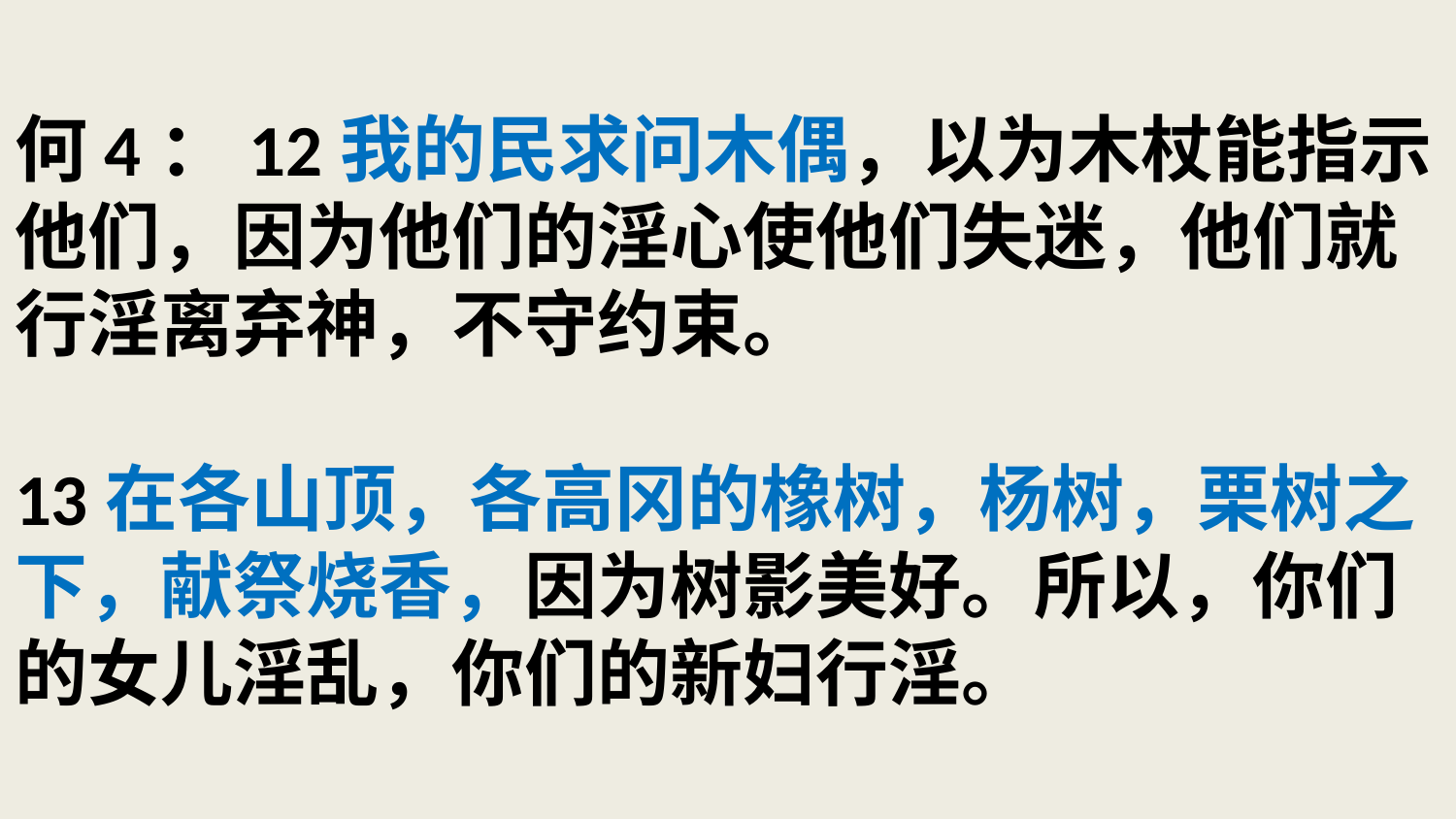

# 何4：12我的民求问木偶，以为木杖能指示他们，因为他们的淫心使他们失迷，他们就行淫离弃神，不守约束。 13在各山顶，各高冈的橡树，杨树，栗树之下，献祭烧香，因为树影美好。所以，你们的女儿淫乱，你们的新妇行淫。